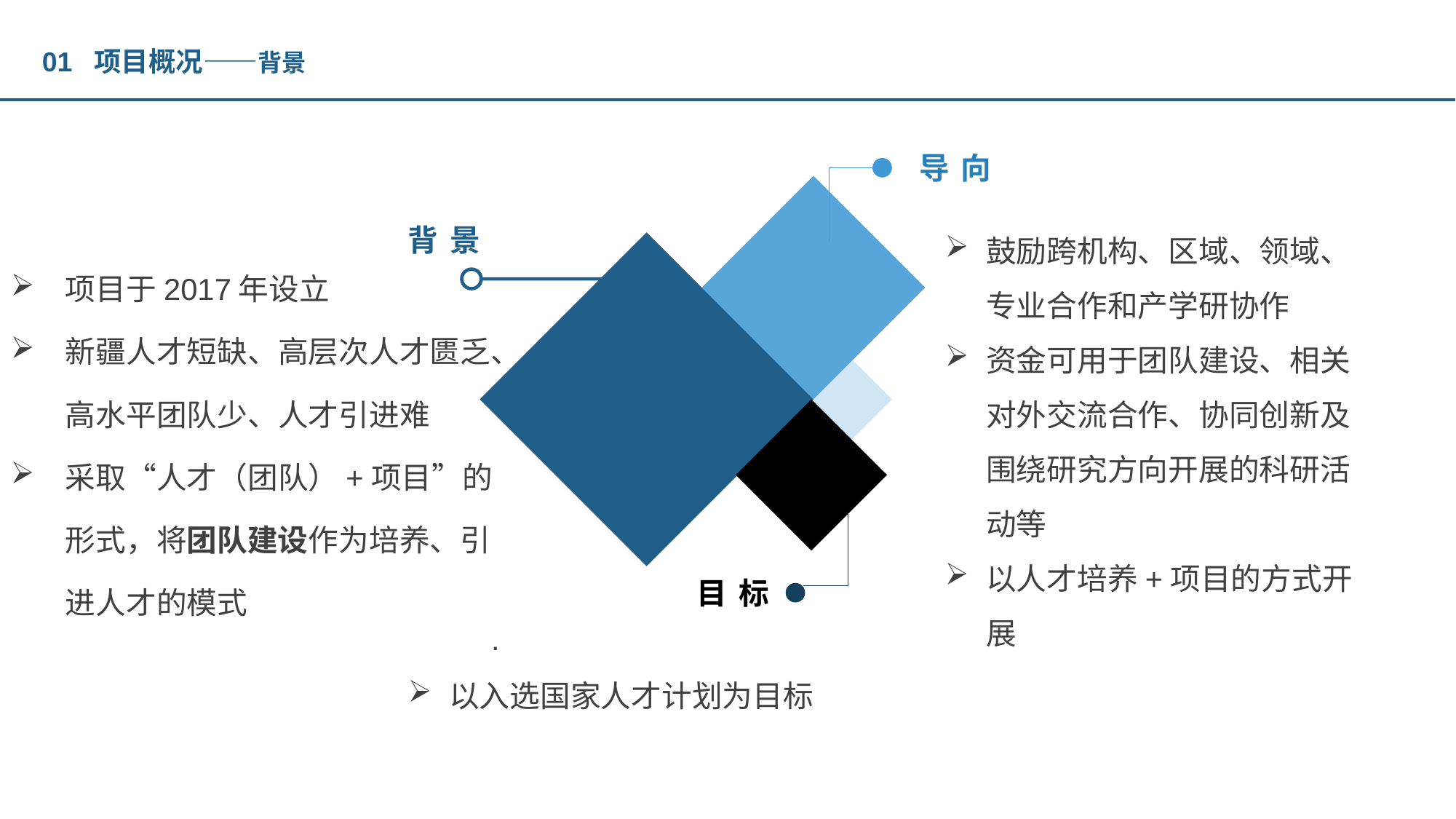

01  项目概况——背景
导 向

鼓励跨机构、区域、领域、专业合作和产学研协作
资金可用于团队建设、相关对外交流合作、协同创新及围绕研究方向开展的科研活动等
以人才培养+项目的方式开展
背 景

项目于2017年设立
新疆人才短缺、高层次人才匮乏、高水平团队少、人才引进难
采取“人才（团队）+项目”的形式，将团队建设作为培养、引进人才的模式
.

目 标
以入选国家人才计划为目标